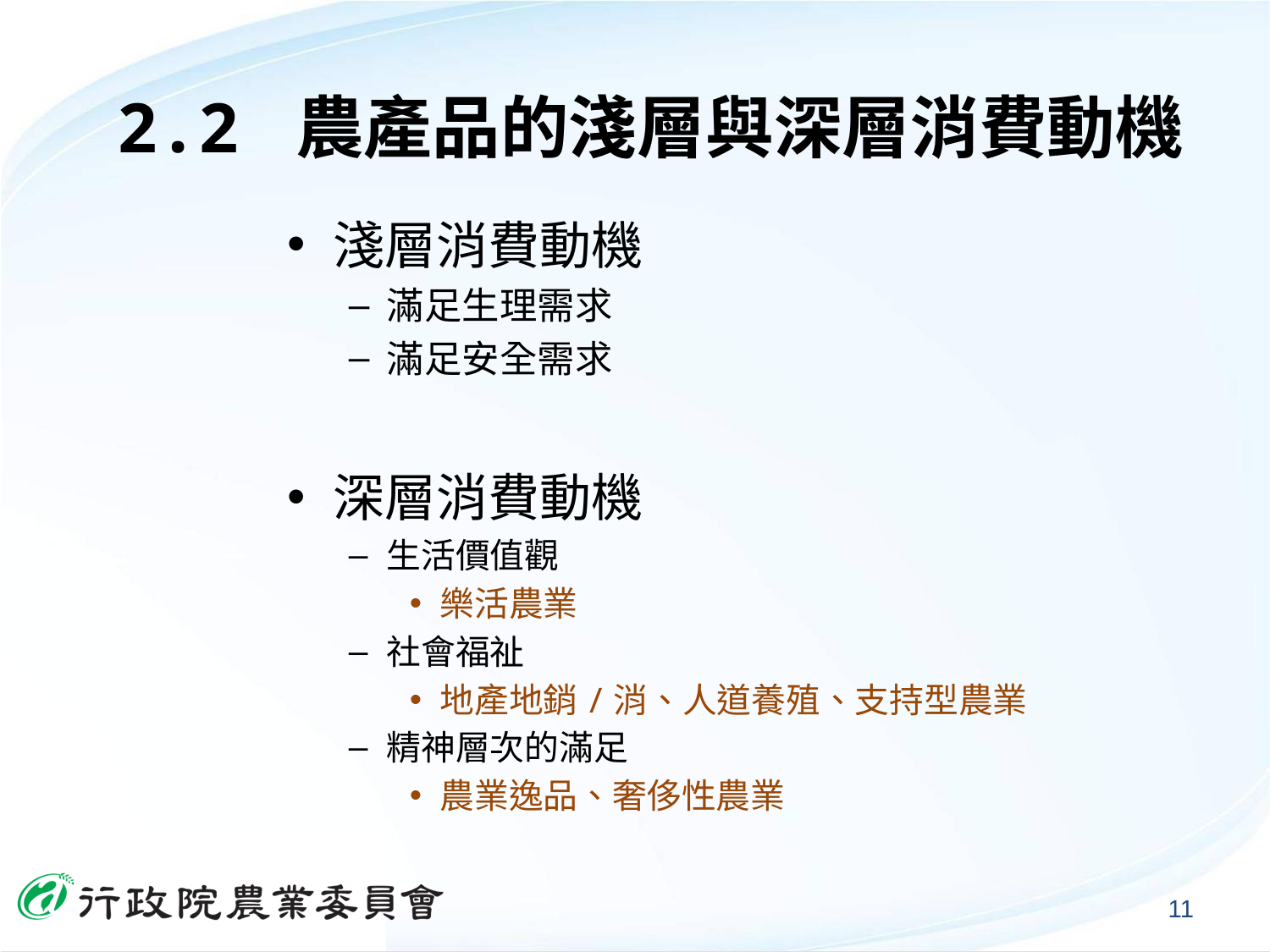

# 2.2 農產品的淺層與深層消費動機
淺層消費動機
滿足生理需求
滿足安全需求

深層消費動機
生活價值觀
樂活農業
社會福祉
地產地銷/消、人道養殖、支持型農業
精神層次的滿足
農業逸品、奢侈性農業

11